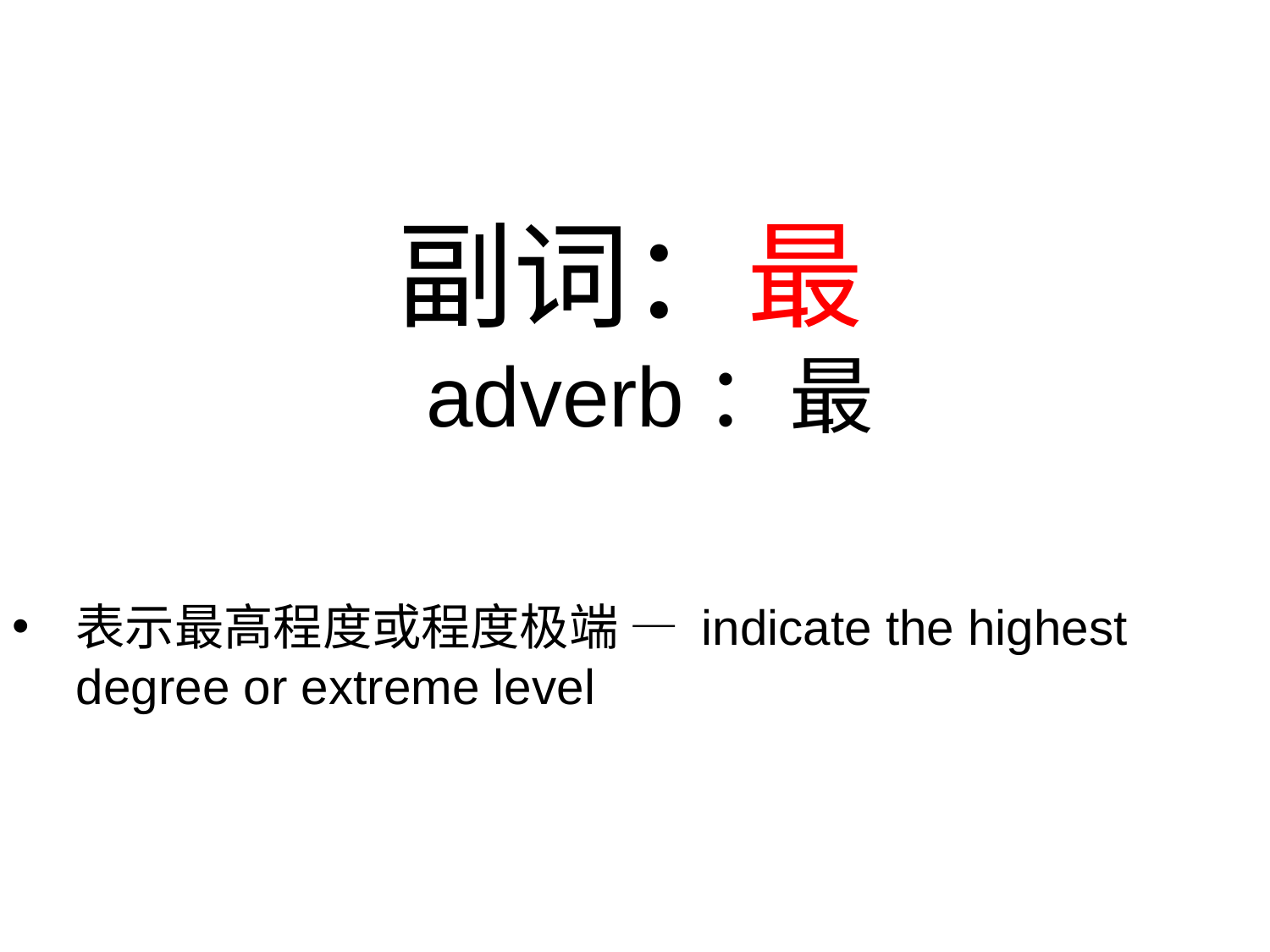

# 副词：最 adverb：最
表示最高程度或程度极端 — indicate the highest degree or extreme level